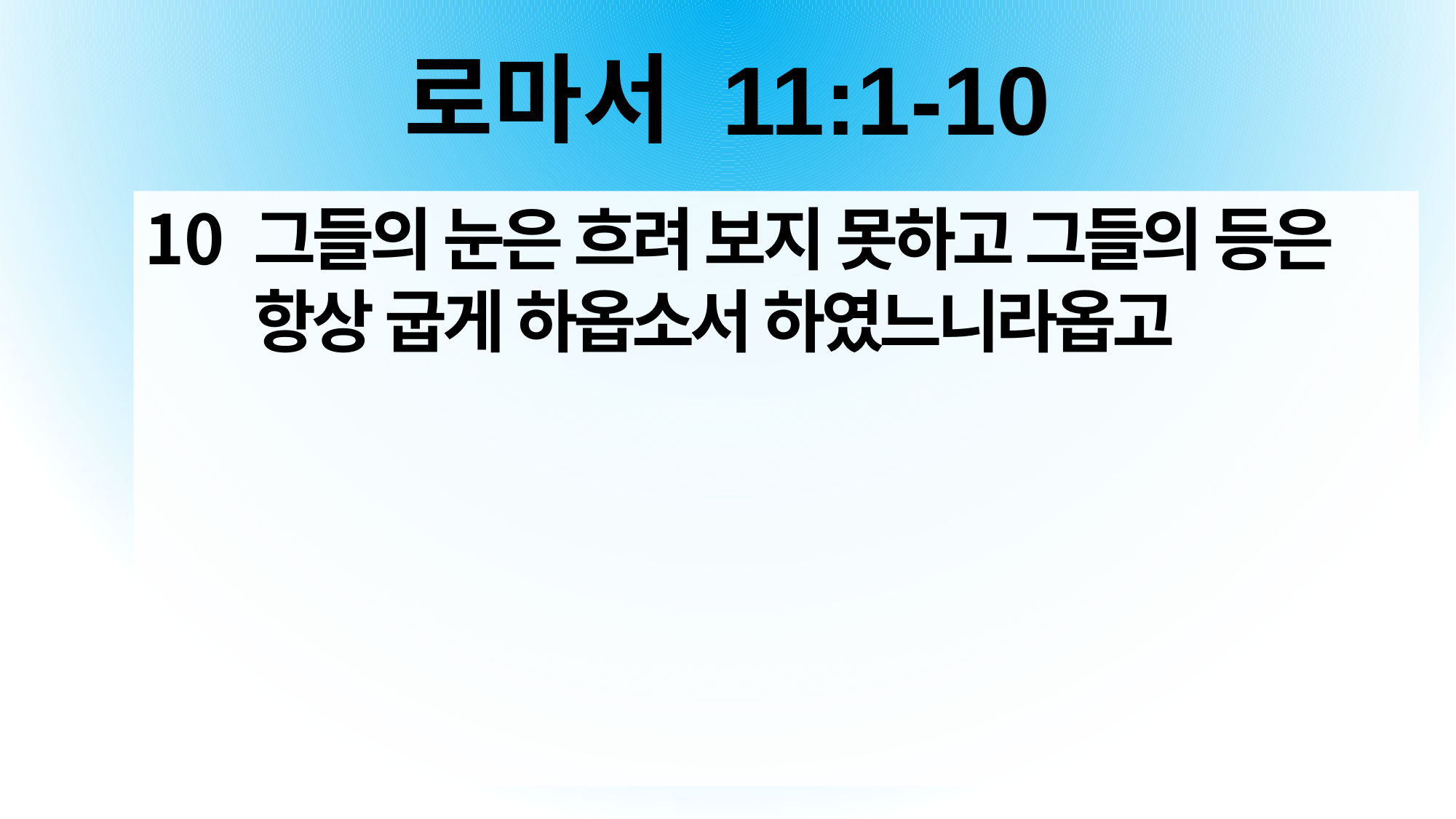

# 로마서 11:1-10
그들의 눈은 흐려 보지 못하고 그들의 등은 항상 굽게 하옵소서 하였느니라옵고